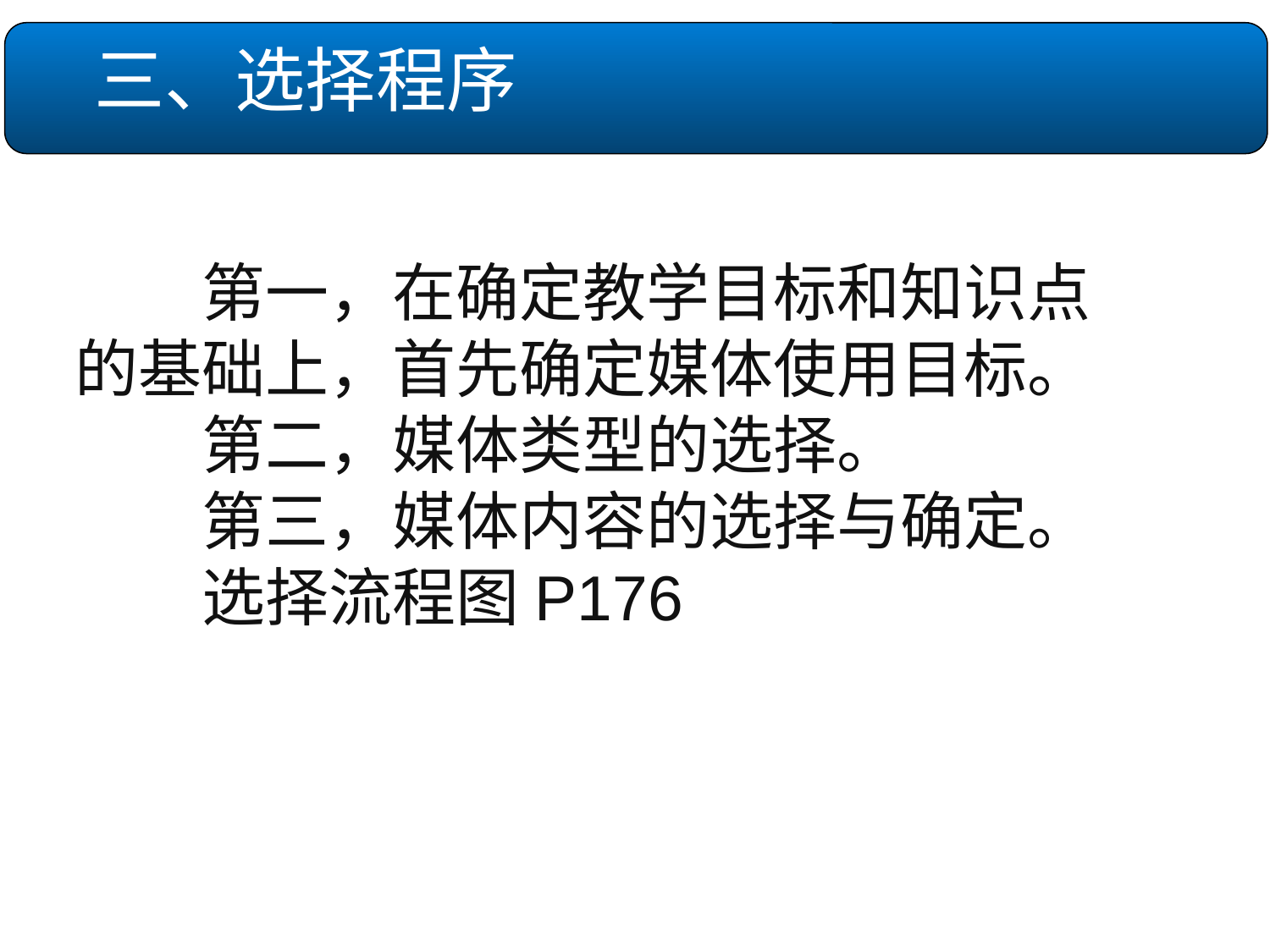

三、选择程序
　　第一，在确定教学目标和知识点的基础上，首先确定媒体使用目标。
　　第二，媒体类型的选择。
　　第三，媒体内容的选择与确定。
　　选择流程图P176